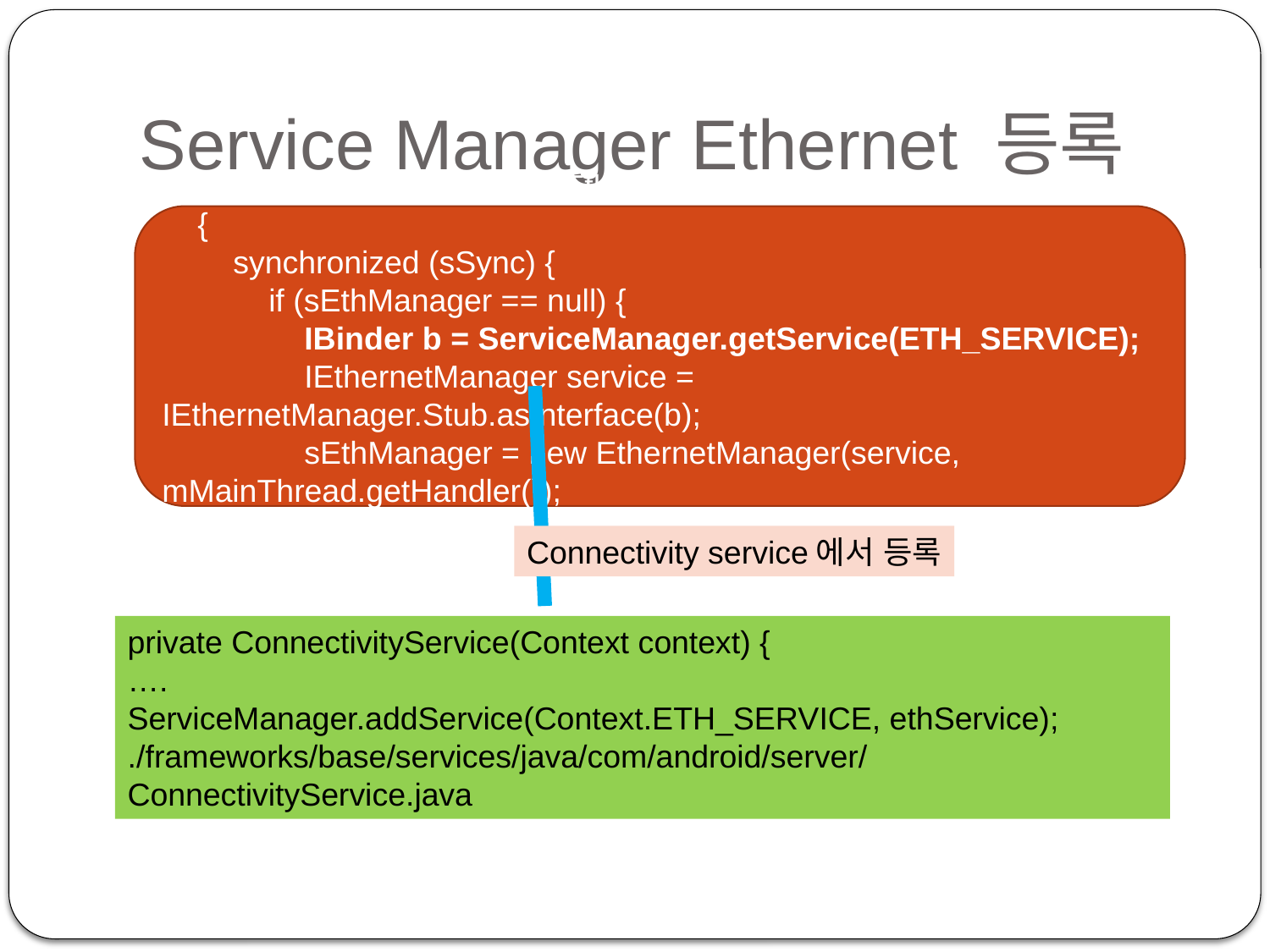

# Service Manager Ethernet 등록
private EthernetManager getEthernetManager()
    {
        synchronized (sSync) {
            if (sEthManager == null) {
                IBinder b = ServiceManager.getService(ETH_SERVICE);
                IEthernetManager service = IEthernetManager.Stub.asInterface(b);
                sEthManager = new EthernetManager(service, mMainThread.getHandler());
./frameworks/base/core/java/android/app/ApplicationContext.java
Connectivity service에서 등록
private ConnectivityService(Context context) {
….
ServiceManager.addService(Context.ETH_SERVICE, ethService);
./frameworks/base/services/java/com/android/server/ConnectivityService.java